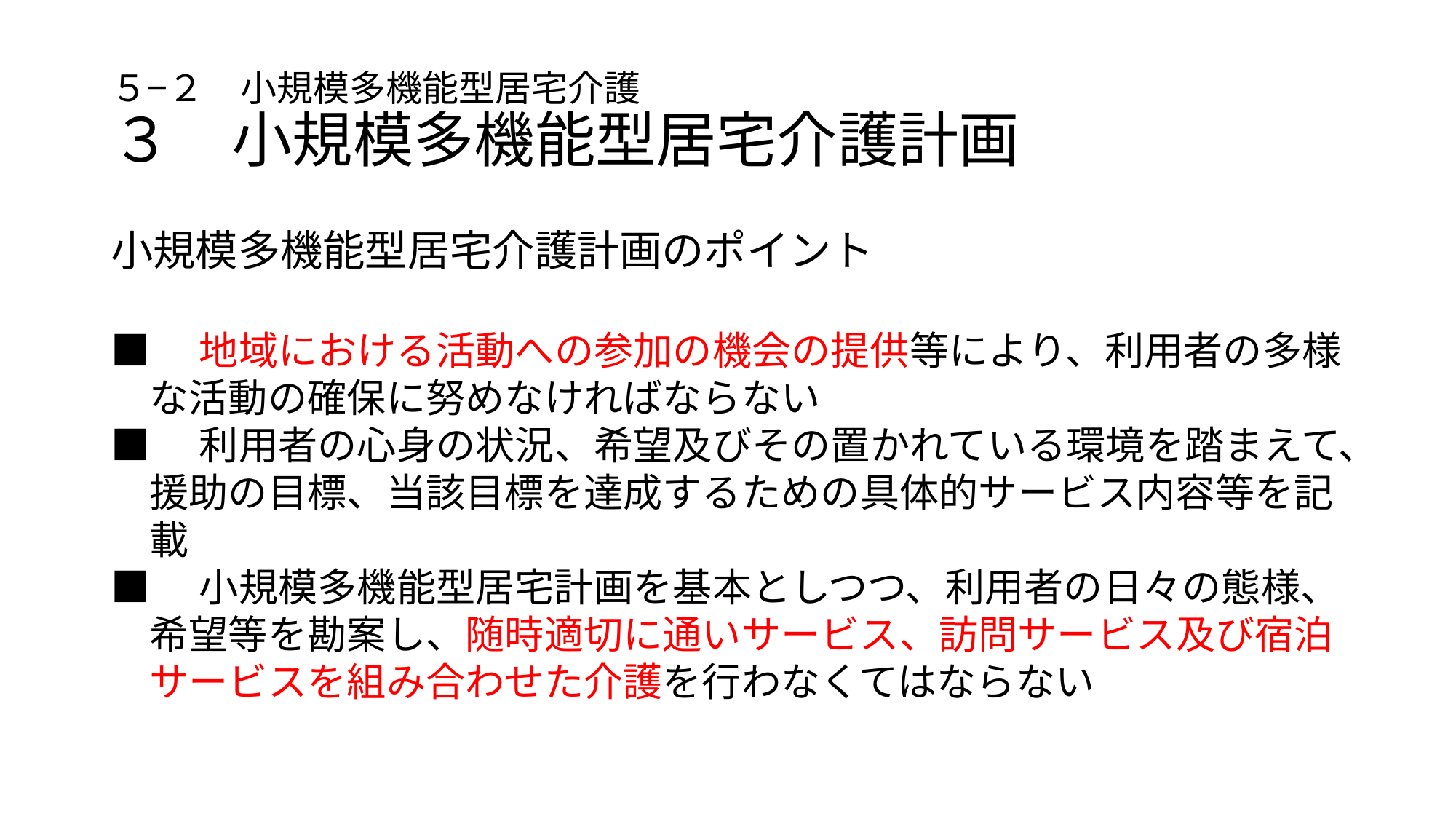

# ５−２　小規模多機能型居宅介護 ３　小規模多機能型居宅介護計画
小規模多機能型居宅介護計画のポイント

■　地域における活動への参加の機会の提供等により、利用者の多様な活動の確保に努めなければならない
■　利用者の心身の状況、希望及びその置かれている環境を踏まえて、援助の目標、当該目標を達成するための具体的サービス内容等を記載
■　小規模多機能型居宅計画を基本としつつ、利用者の日々の態様、希望等を勘案し、随時適切に通いサービス、訪問サービス及び宿泊サービスを組み合わせた介護を行わなくてはならない